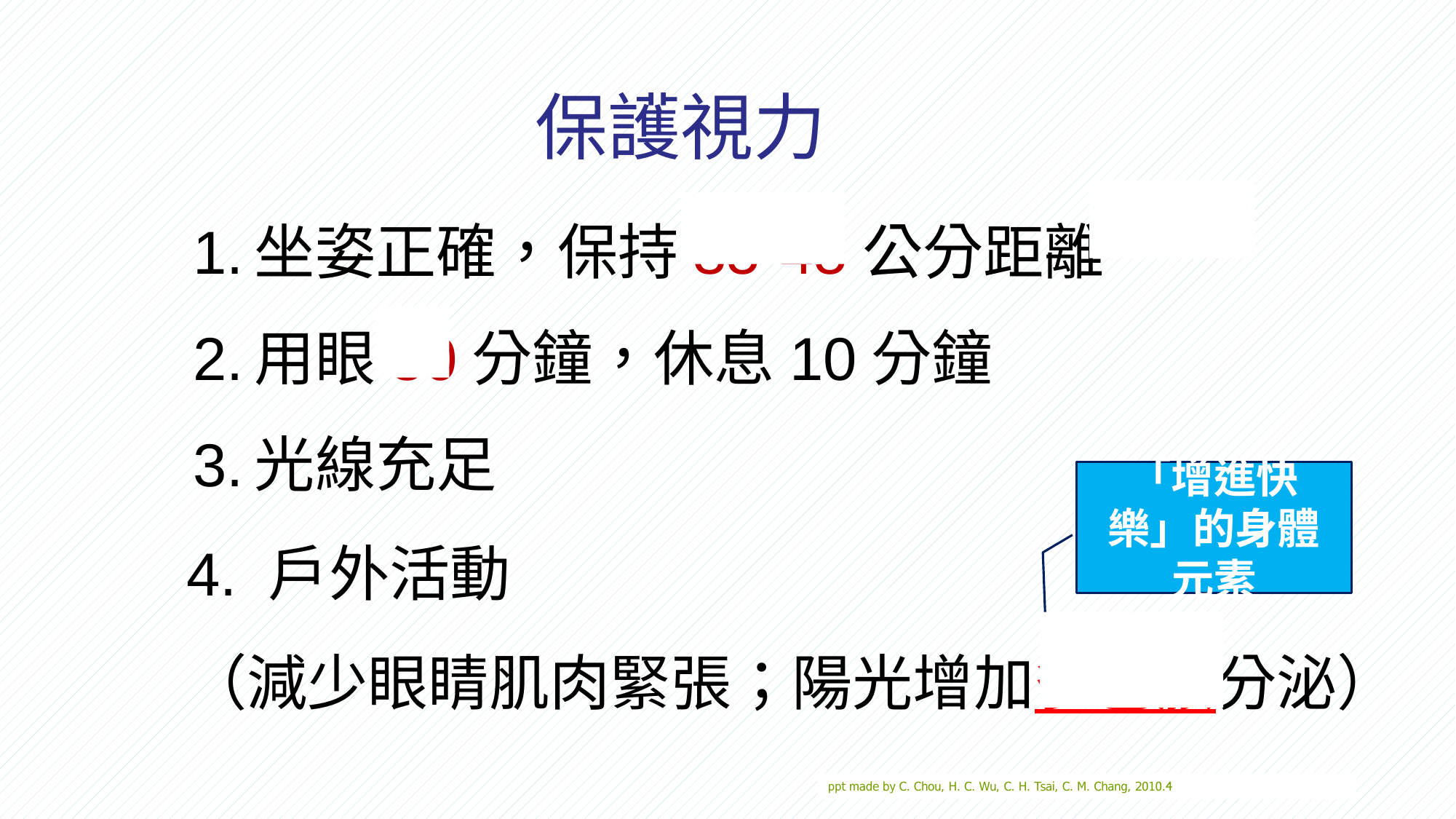

保護視力

坐姿正確，保持35-45公分距離
用眼30分鐘，休息10分鐘
光線充足
4. 戶外活動
（減少眼睛肌肉緊張；陽光增加多巴胺分泌）

「增進快樂」的身體元素